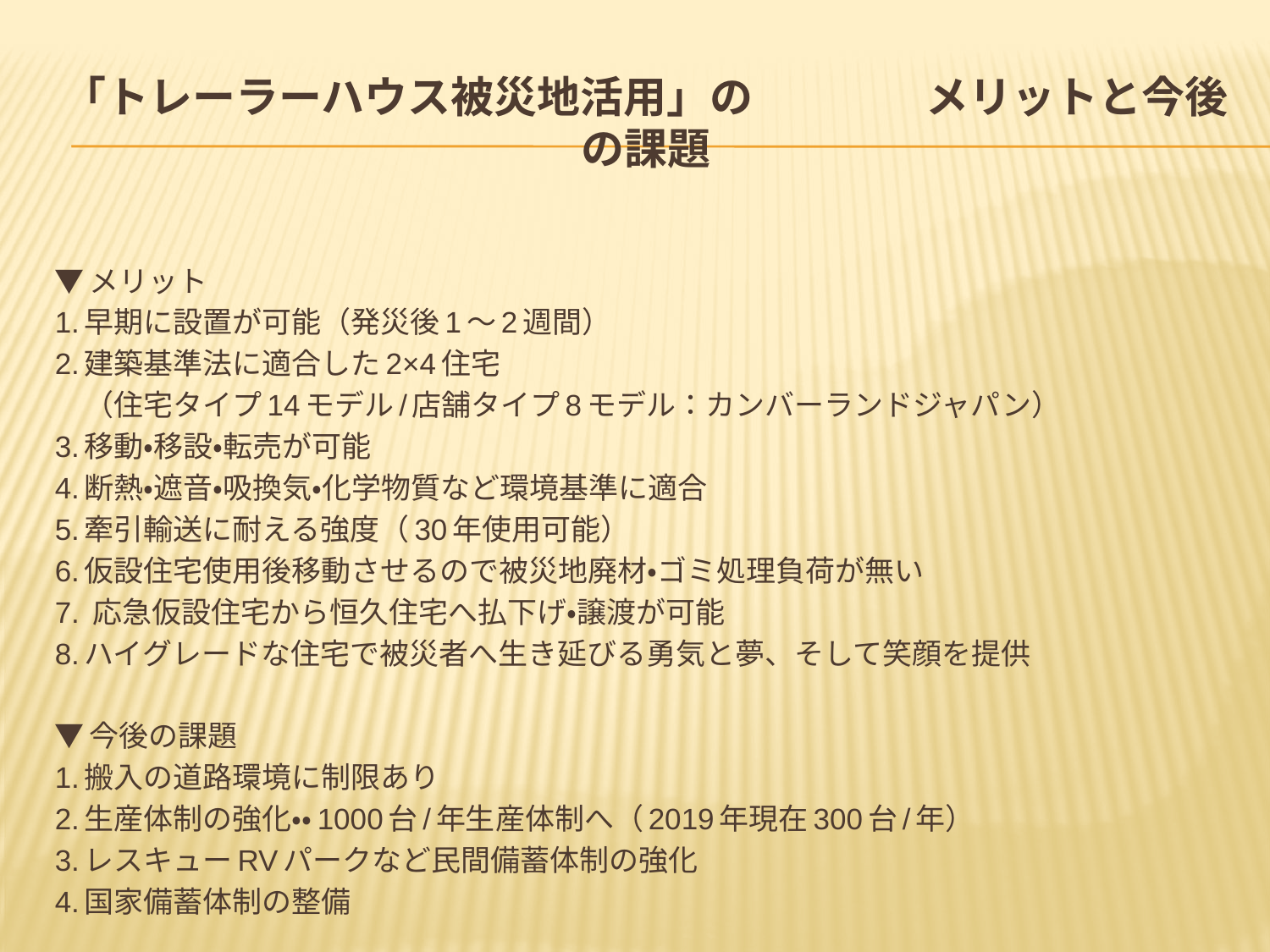

# 「トレーラーハウス被災地活用」の　　　　メリットと今後の課題
▼メリット
1.早期に設置が可能（発災後1～2週間）
2.建築基準法に適合した2×4住宅
　（住宅タイプ14モデル/店舗タイプ8モデル：カンバーランドジャパン）
3.移動・移設・転売が可能
4.断熱・遮音・吸換気・化学物質など環境基準に適合
5.牽引輸送に耐える強度（30年使用可能）
6.仮設住宅使用後移動させるので被災地廃材・ゴミ処理負荷が無い
7. 応急仮設住宅から恒久住宅へ払下げ・譲渡が可能
8.ハイグレードな住宅で被災者へ生き延びる勇気と夢、そして笑顔を提供

▼今後の課題
1.搬入の道路環境に制限あり
2.生産体制の強化・・1000台/年生産体制へ（2019年現在300台/年）
3.レスキューRVパークなど民間備蓄体制の強化
4.国家備蓄体制の整備